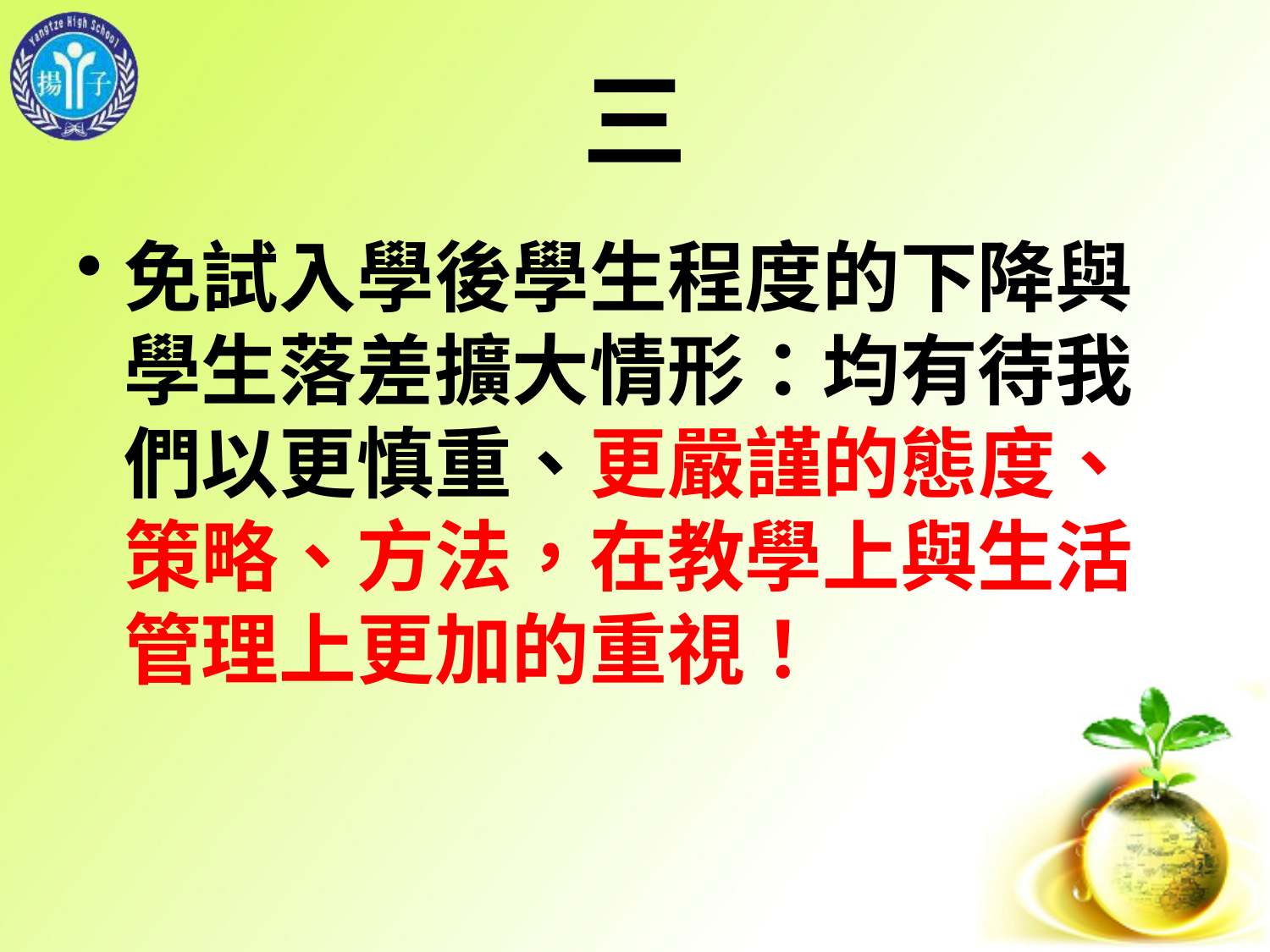

# 三
免試入學後學生程度的下降與學生落差擴大情形：均有待我們以更慎重、更嚴謹的態度、策略、方法，在教學上與生活管理上更加的重視！